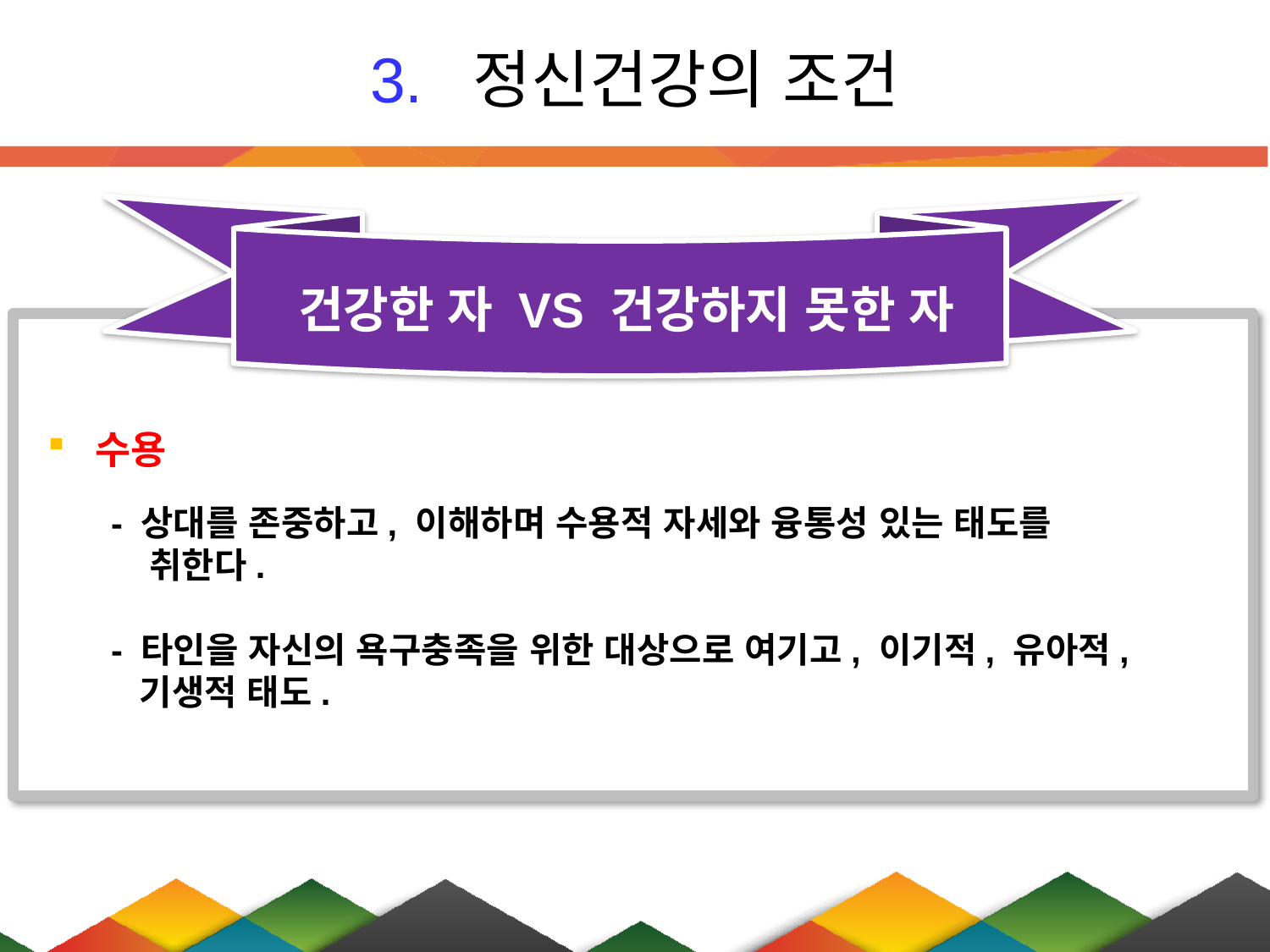

# 정신건강의 조건

건강한 자 VS 건강하지 못한 자

수용

- 상대를 존중하고, 이해하며 수용적 자세와 융통성 있는 태도를
   취한다.

- 타인을 자신의 욕구충족을 위한 대상으로 여기고, 이기적, 유아적,
  기생적 태도.